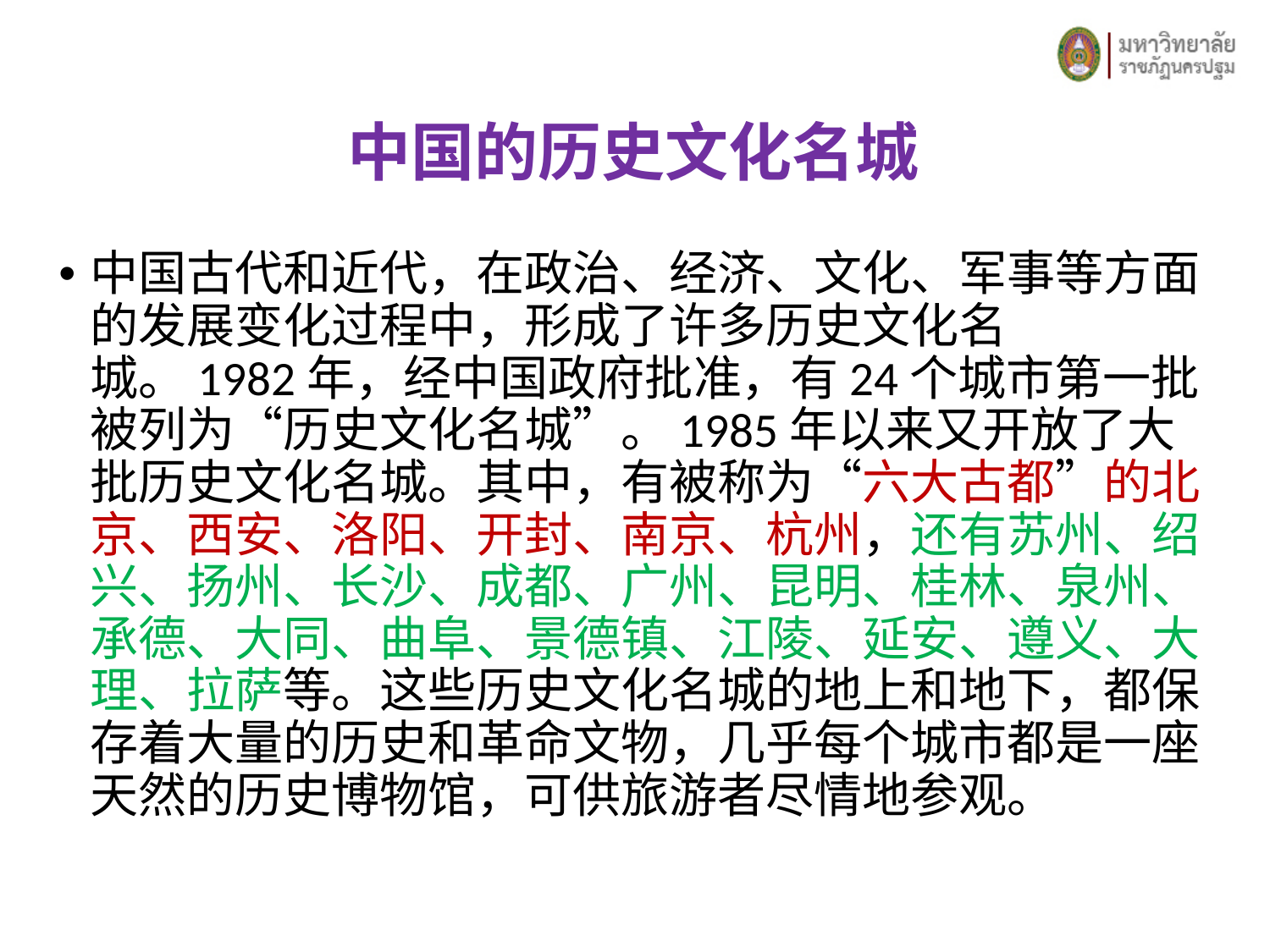

# 中国的历史文化名城
中国古代和近代，在政治、经济、文化、军事等方面的发展变化过程中，形成了许多历史文化名城。1982年，经中国政府批准，有24个城市第一批被列为“历史文化名城”。1985年以来又开放了大批历史文化名城。其中，有被称为“六大古都”的北京、西安、洛阳、开封、南京、杭州，还有苏州、绍兴、扬州、长沙、成都、广州、昆明、桂林、泉州、承德、大同、曲阜、景德镇、江陵、延安、遵义、大理、拉萨等。这些历史文化名城的地上和地下，都保存着大量的历史和革命文物，几乎每个城市都是一座天然的历史博物馆，可供旅游者尽情地参观。